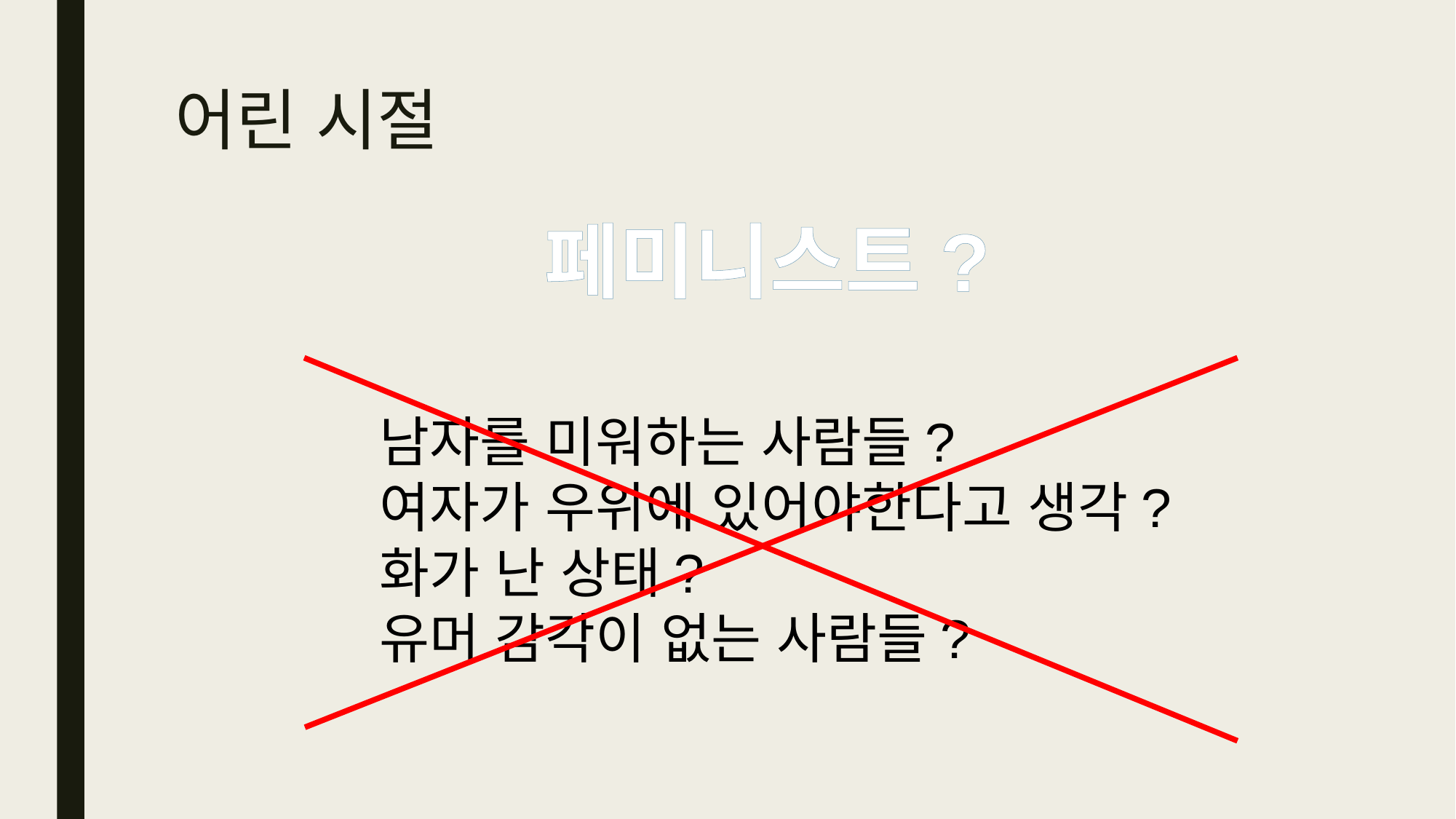

# 어린 시절
페미니스트?
남자를 미워하는 사람들?
여자가 우위에 있어야한다고 생각?
화가 난 상태?
유머 감각이 없는 사람들?